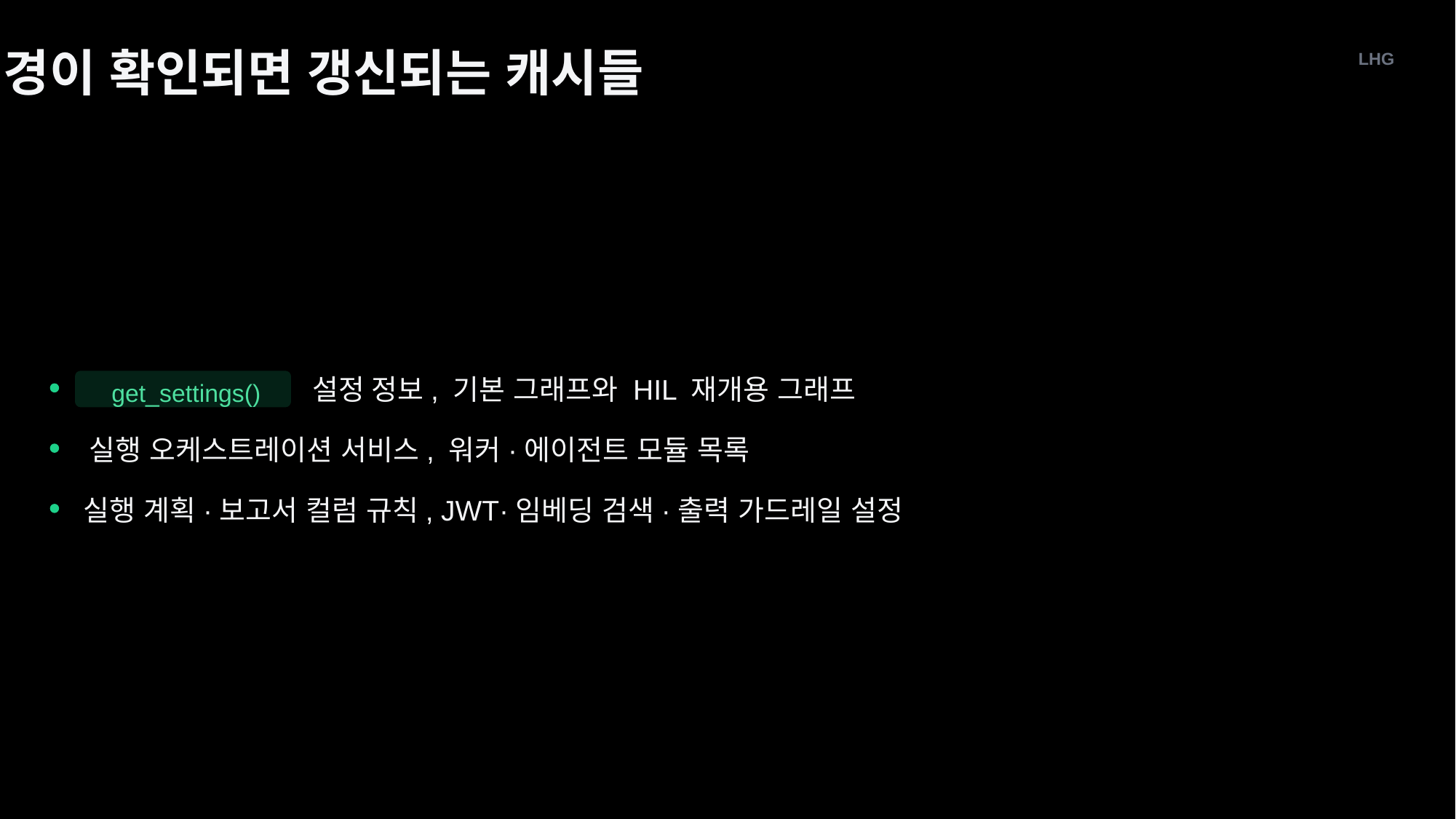

변경이 확인되면 갱신되는 캐시들
LHG

 설정 정보, 기본 그래프와 HIL 재개용 그래프
get_settings()

실행 오케스트레이션 서비스, 워커·에이전트 모듈 목록

실행 계획·보고서 컬럼 규칙, JWT·임베딩 검색·출력 가드레일 설정